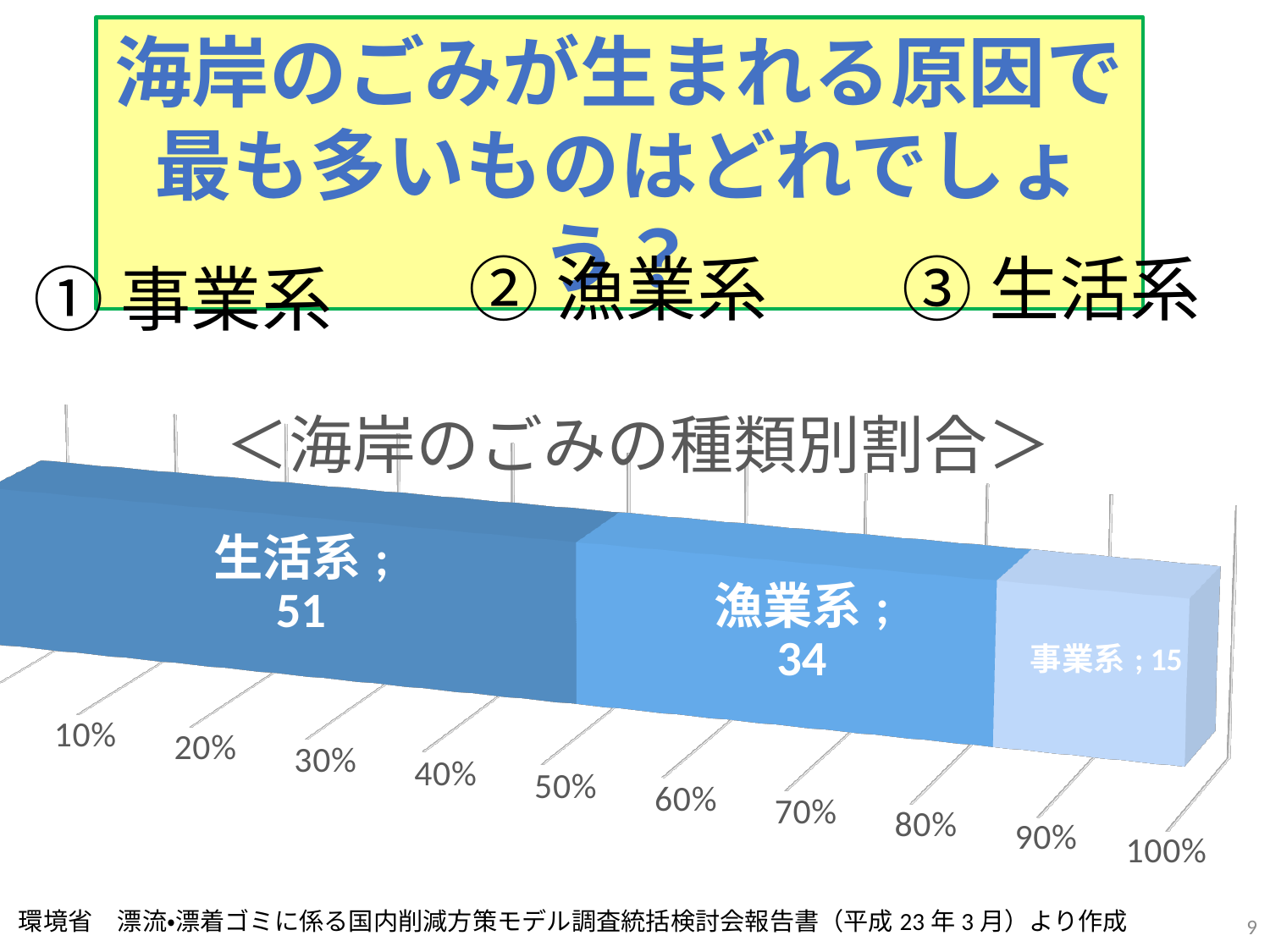

海岸のごみが生まれる原因で
最も多いものはどれでしょう？
②漁業系
③生活系
①事業系

[unsupported chart]

環境省　漂流・漂着ゴミに係る国内削減方策モデル調査統括検討会報告書（平成23年3月）より作成
9